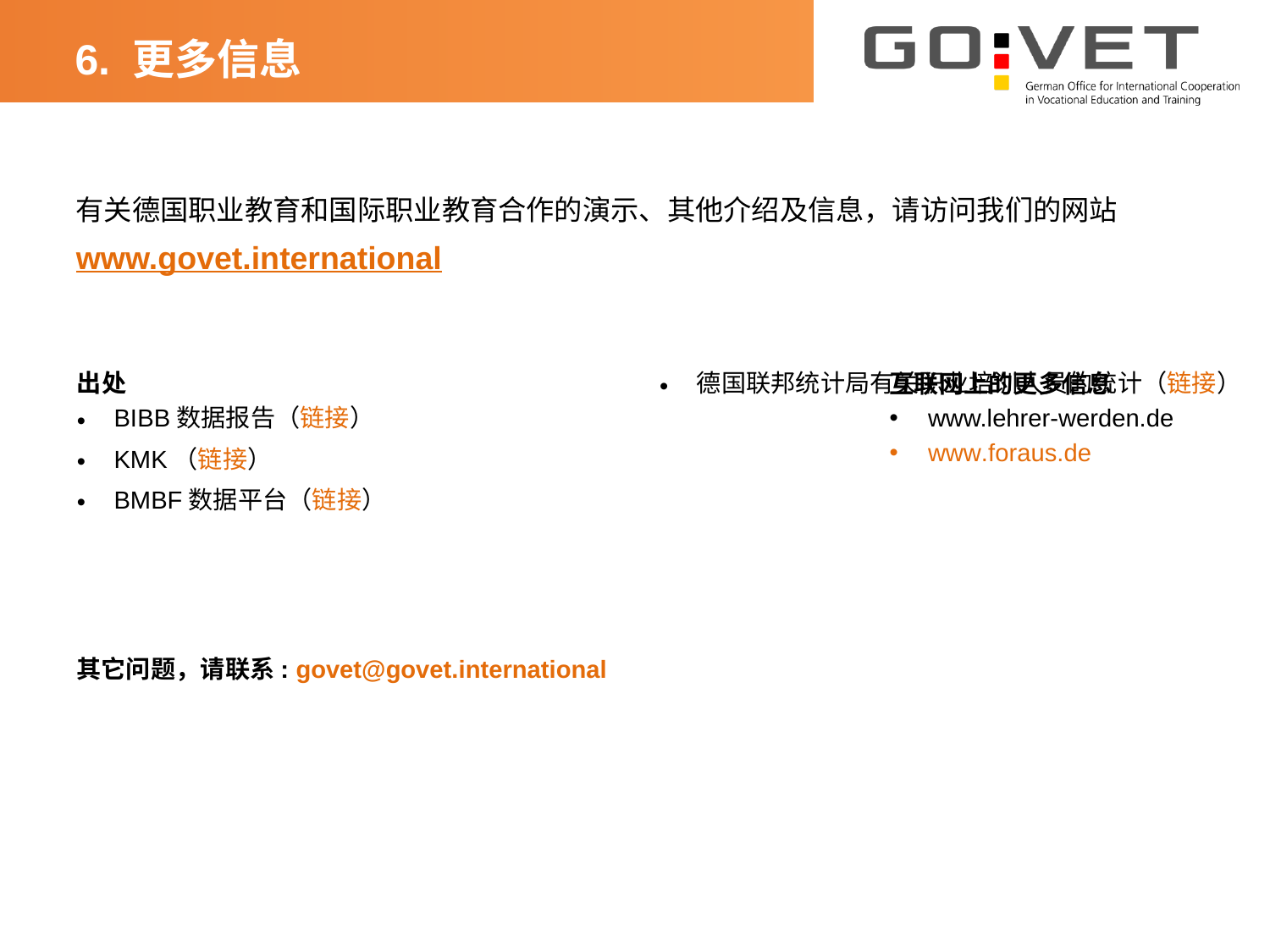

6. 更多信息
有关德国职业教育和国际职业教育合作的演示、其他介绍及信息，请访问我们的网站
www.govet.international

出处
BIBB数据报告（链接）
KMK（链接）
BMBF数据平台（链接）
德国联邦统计局有关职业培训人员的统计（链接）
互联网上的更多信息
www.lehrer-werden.de
www.foraus.de

其它问题，请联系: govet@govet.international